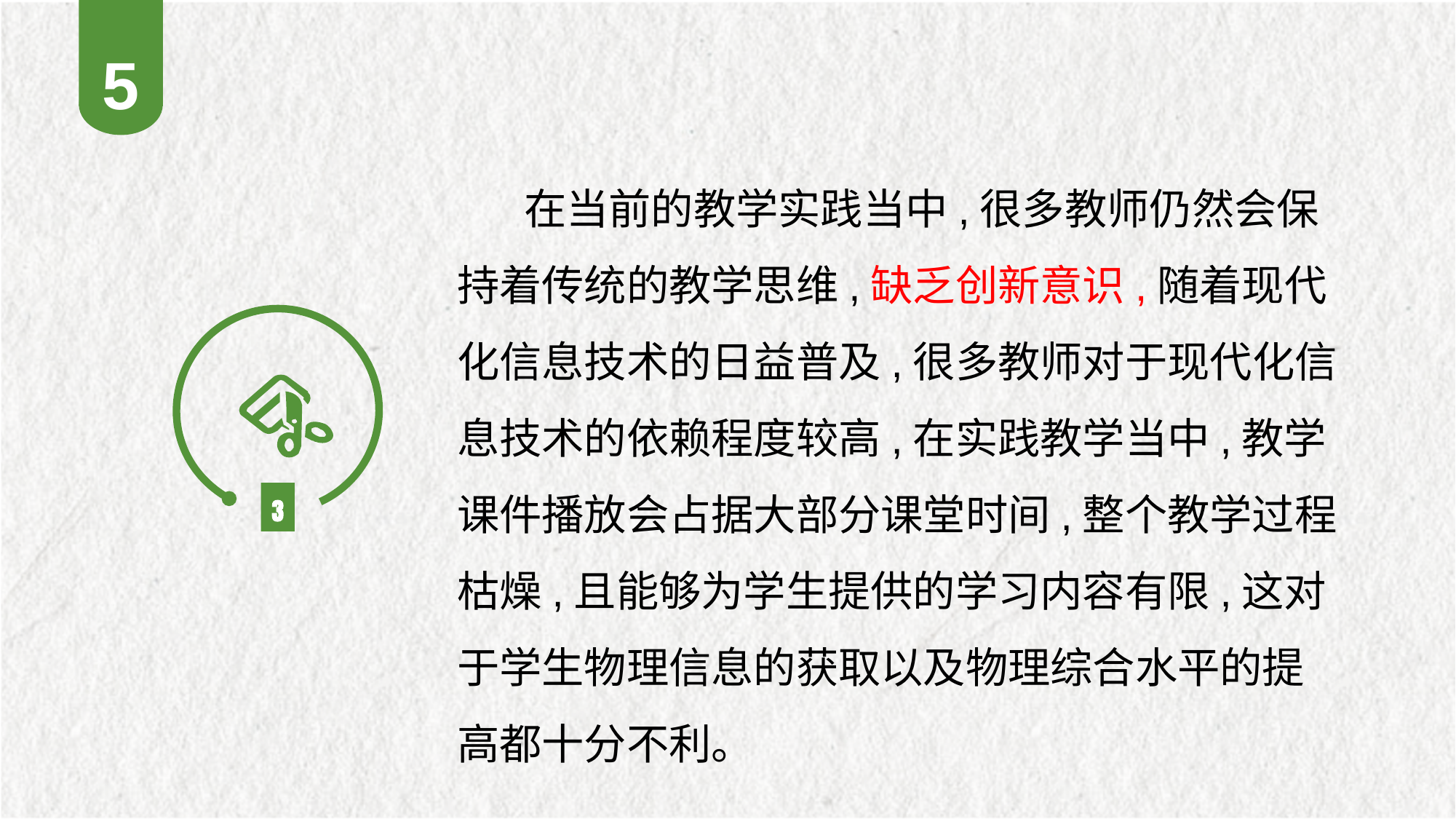

5

      在当前的教学实践当中,很多教师仍然会保持着传统的教学思维,缺乏创新意识,随着现代化信息技术的日益普及,很多教师对于现代化信息技术的依赖程度较高,在实践教学当中,教学课件播放会占据大部分课堂时间,整个教学过程枯燥,且能够为学生提供的学习内容有限,这对于学生物理信息的获取以及物理综合水平的提高都十分不利。

3